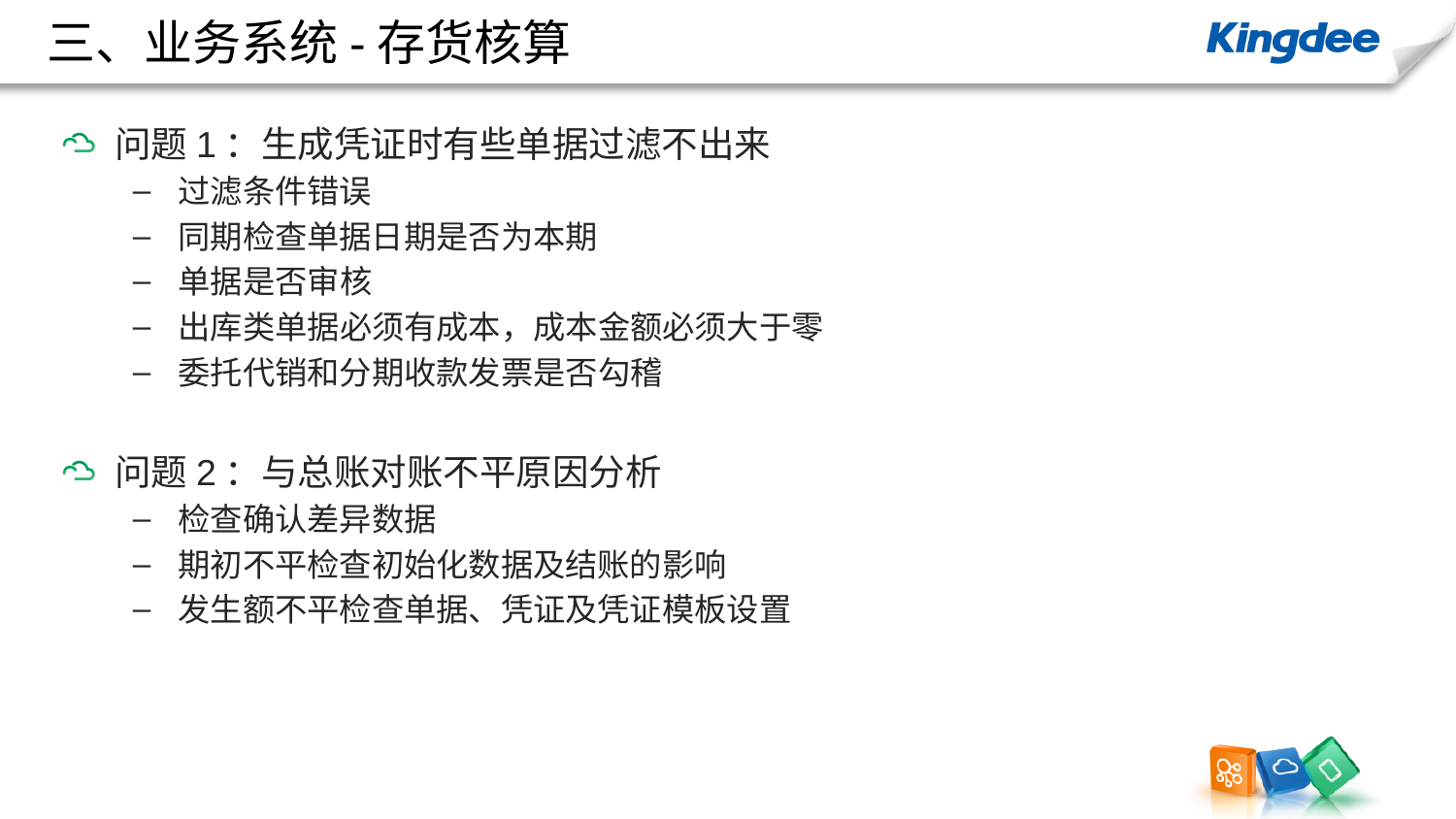

三、业务系统-存货核算
问题1：生成凭证时有些单据过滤不出来
过滤条件错误
同期检查单据日期是否为本期
单据是否审核
出库类单据必须有成本，成本金额必须大于零
委托代销和分期收款发票是否勾稽

问题2：与总账对账不平原因分析
检查确认差异数据
期初不平检查初始化数据及结账的影响
发生额不平检查单据、凭证及凭证模板设置